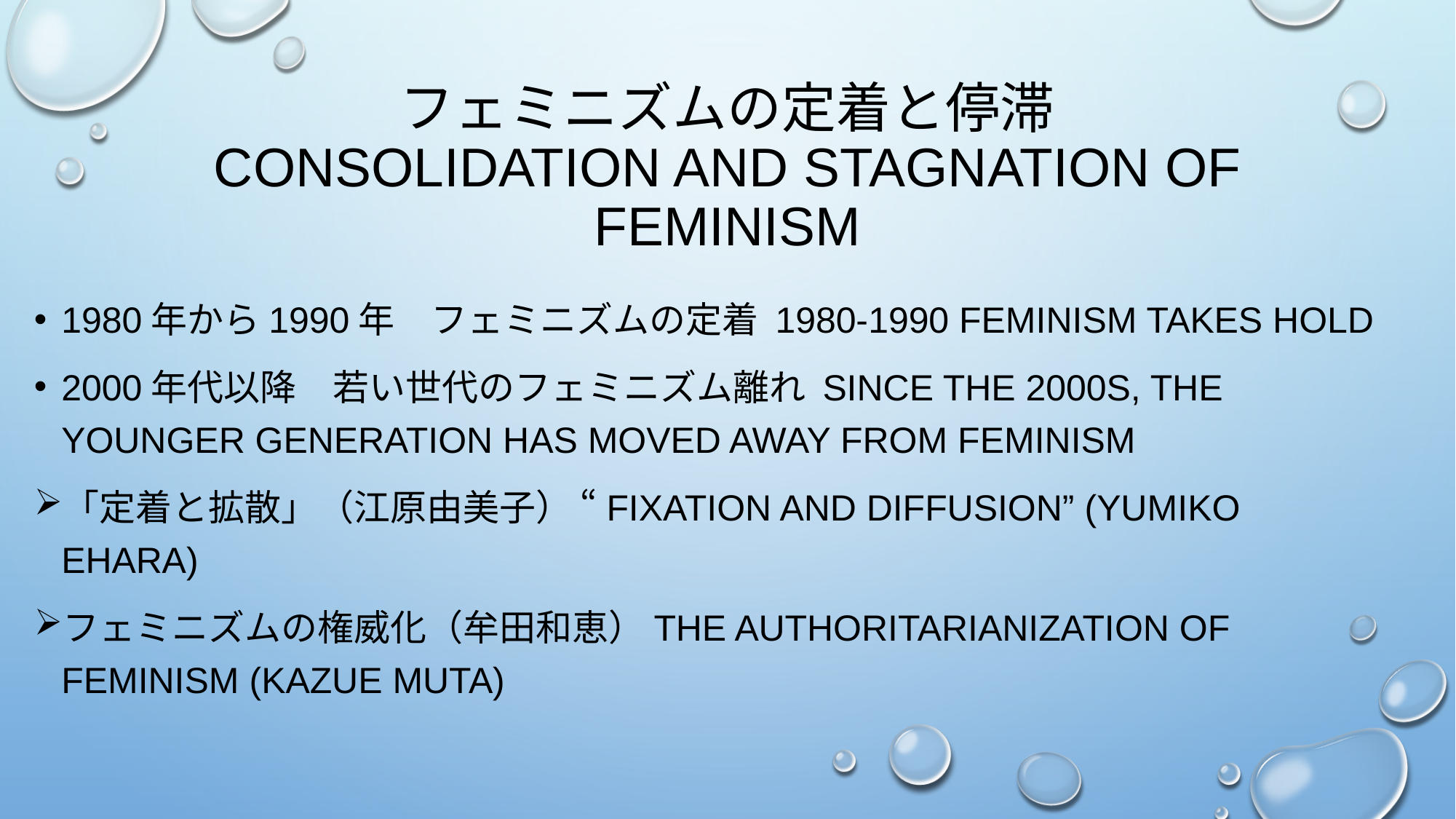

# フェミニズムの定着と停滞 Consolidation and stagnation of feminism
1980年から1990年　フェミニズムの定着 1980-1990 Feminism takes hold
2000年代以降　若い世代のフェミニズム離れ Since the 2000s, the younger generation has moved away from feminism
「定着と拡散」（江原由美子） “Fixation and Diffusion” (Yumiko Ehara)
フェミニズムの権威化（牟田和恵）The authoritarianization of feminism (Kazue Muta)